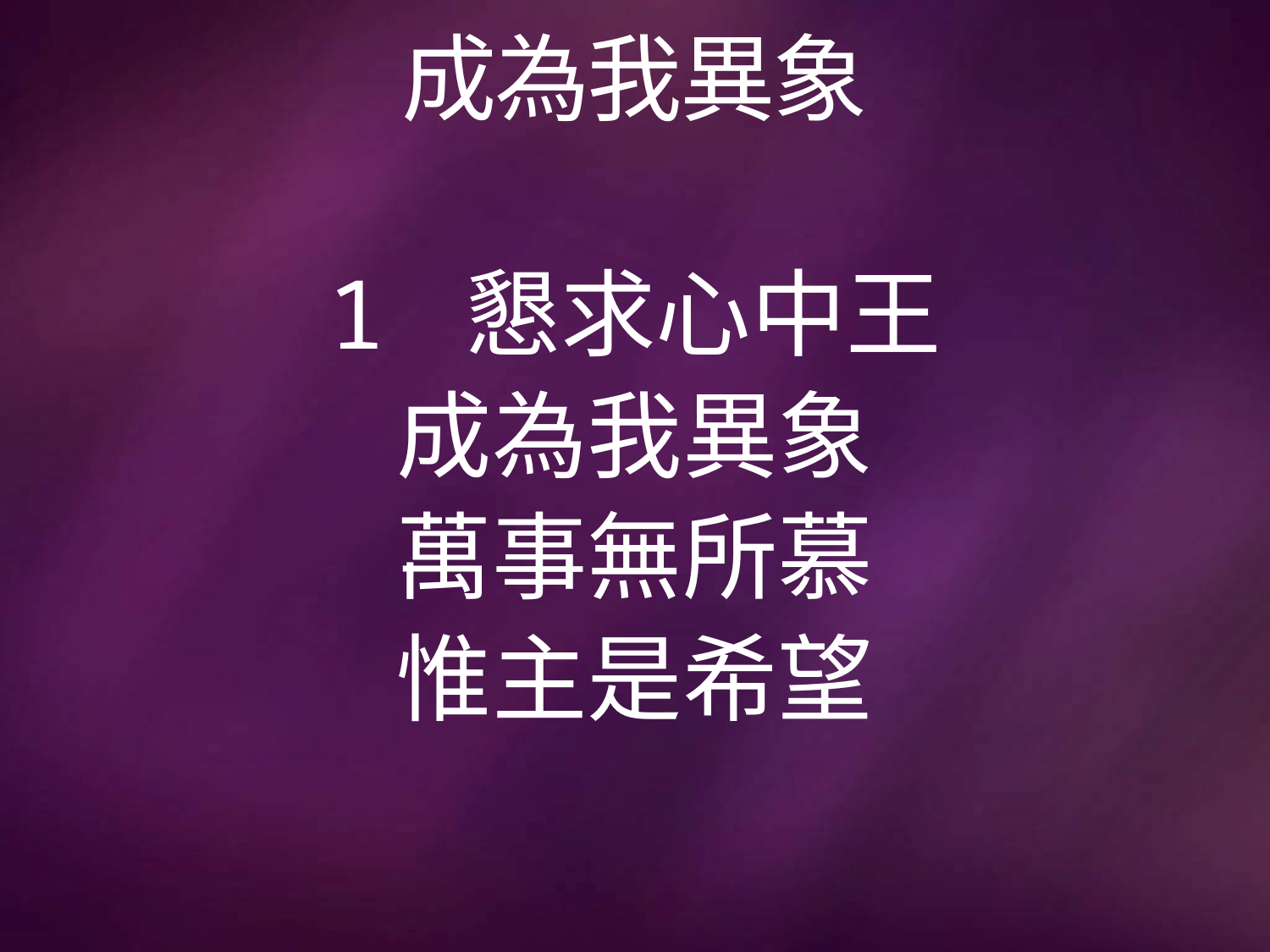

# 成為我異象
1 懇求心中王
成為我異象
萬事無所慕
惟主是希望